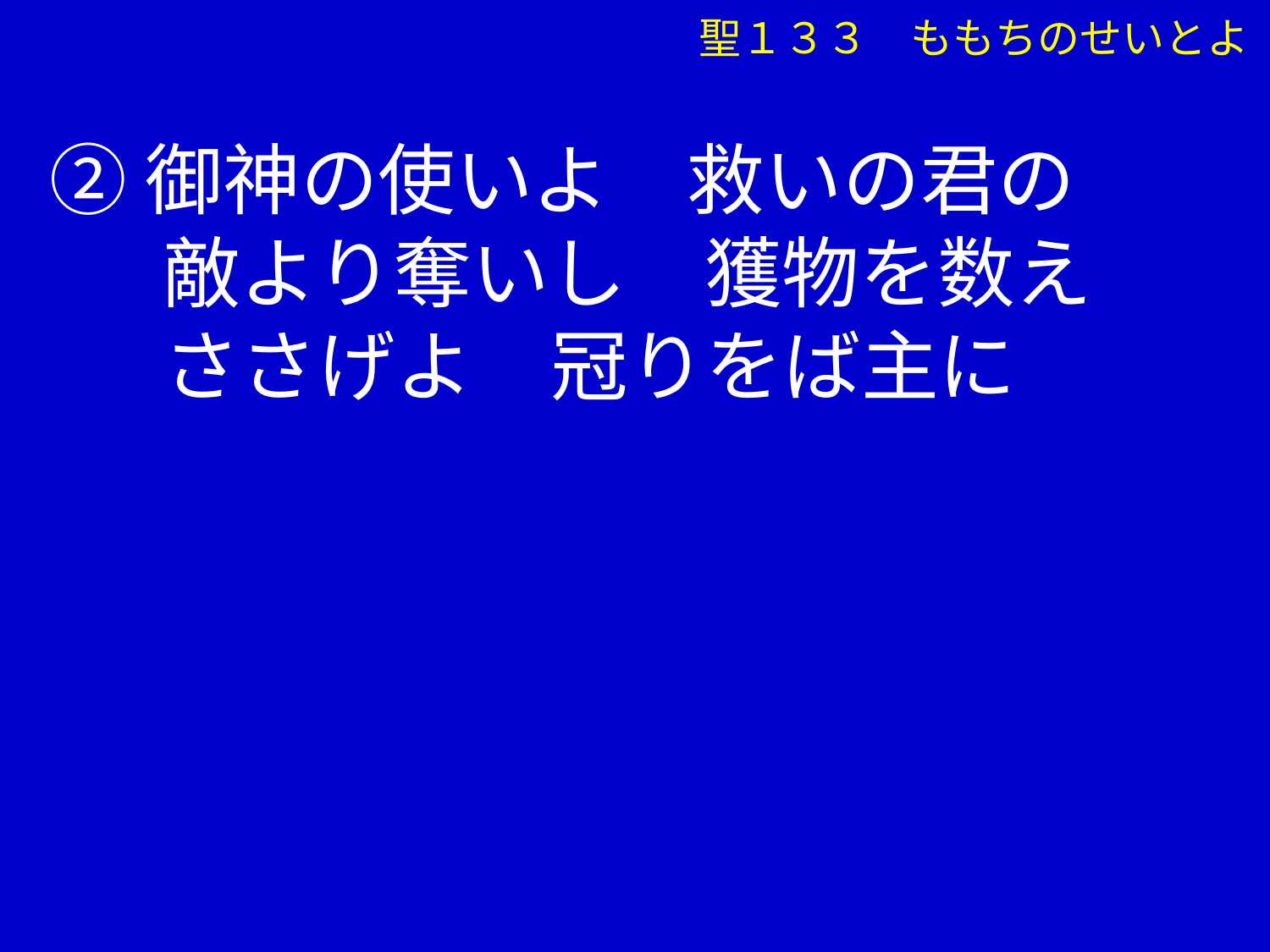

聖１３３　ももちのせいとよ
②御神の使いよ　救いの君の
 　敵より奪いし　獲物を数え
 　ささげよ　冠りをば主に